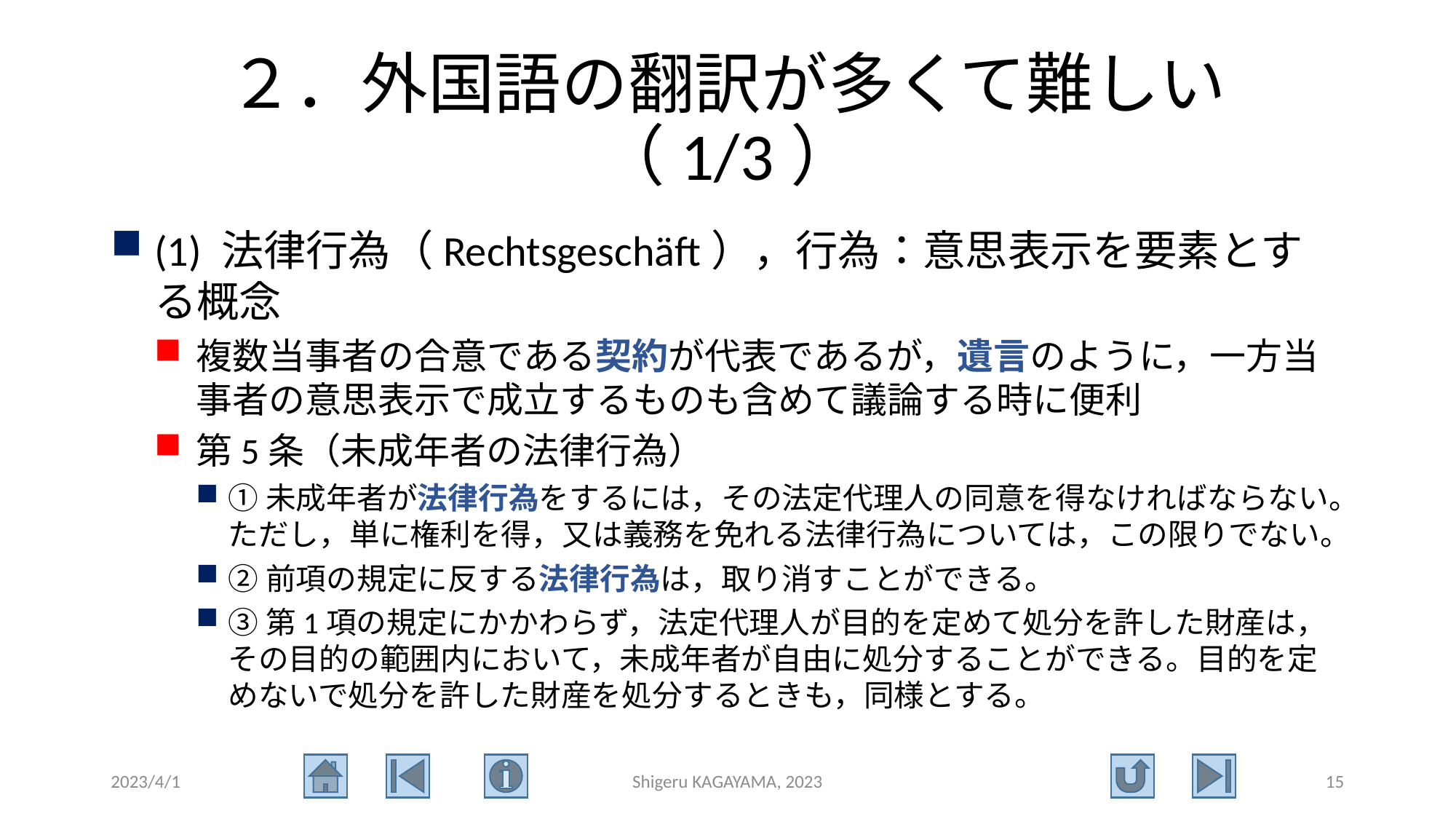

# ２．外国語の翻訳が多くて難しい（1/3）
(1) 法律行為（Rechtsgeschäft），行為：意思表示を要素とする概念
複数当事者の合意である契約が代表であるが，遺言のように，一方当事者の意思表示で成立するものも含めて議論する時に便利
第5条（未成年者の法律行為）
①未成年者が法律行為をするには，その法定代理人の同意を得なければならない。ただし，単に権利を得，又は義務を免れる法律行為については，この限りでない。
②前項の規定に反する法律行為は，取り消すことができる。
③第1項の規定にかかわらず，法定代理人が目的を定めて処分を許した財産は，その目的の範囲内において，未成年者が自由に処分することができる。目的を定めないで処分を許した財産を処分するときも，同様とする。
2023/4/1
Shigeru KAGAYAMA, 2023
15